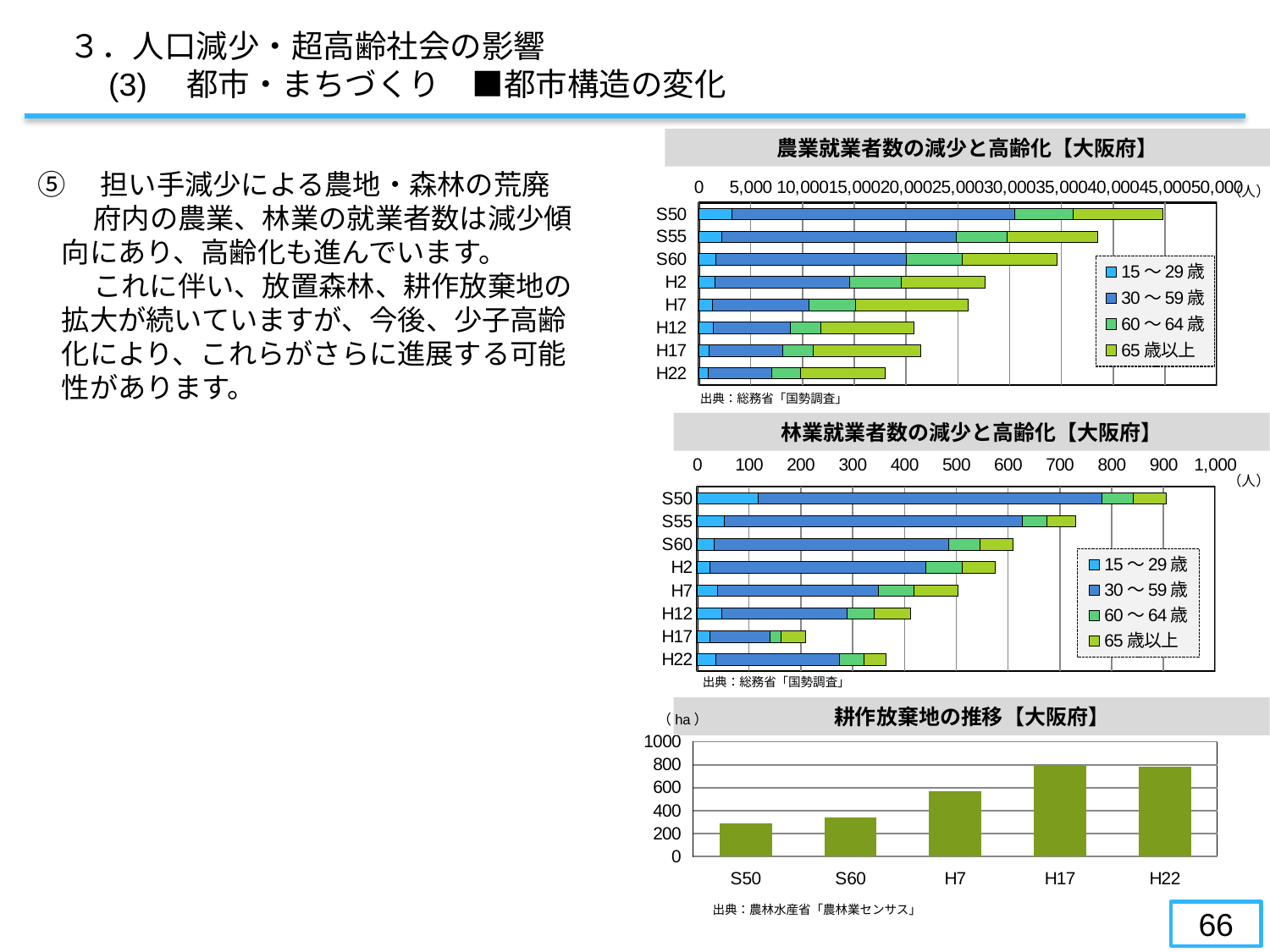

３．人口減少・超高齢社会の影響
　　(3)　都市・まちづくり　■都市構造の変化

### Chart

| Category | 15～29歳 | 30～59歳 | 60～64歳 | 65歳以上 |
|---|---|---|---|---|
| S50 | 3183.0 | 27327.0 | 5597.0 | 8711.0 |
| S55 | 2234.0 | 22593.0 | 4964.0 | 8712.0 |
| S60 | 1644.0 | 18412.0 | 5343.0 | 9206.0 |
| H2 | 1538.0 | 12999.0 | 4975.0 | 8108.0 |
| H7 | 1319.0 | 9297.0 | 4495.0 | 10871.0 |
| H12 | 1355.0 | 7471.0 | 2966.0 | 8967.0 |
| H17 | 965.0 | 7159.0 | 2884.0 | 10375.0 |
| H22 | 865.0 | 6177.0 | 2741.0 | 8177.0 |
農業就業者数の減少と高齢化【大阪府】
⑤　担い手減少による農地・森林の荒廃
　　府内の農業、林業の就業者数は減少傾向にあり、高齢化も進んでいます。
　　これに伴い、放置森林、耕作放棄地の拡大が続いていますが、今後、少子高齢化により、これらがさらに進展する可能性があります。
（人）
出典：総務省「国勢調査」

### Chart

| Category | 15～29歳 | 30～59歳 | 60～64歳 | 65歳以上 |
|---|---|---|---|---|
| S50 | 117.0 | 664.0 | 61.0 | 63.0 |
| S55 | 53.0 | 574.0 | 48.0 | 56.0 |
| S60 | 32.0 | 454.0 | 60.0 | 64.0 |
| H2 | 25.0 | 417.0 | 69.0 | 64.0 |
| H7 | 39.0 | 311.0 | 69.0 | 85.0 |
| H12 | 47.0 | 243.0 | 52.0 | 69.0 |
| H17 | 24.0 | 117.0 | 20.0 | 48.0 |
| H22 | 36.0 | 238.0 | 48.0 | 43.0 |
林業就業者数の減少と高齢化【大阪府】
（人）
出典：総務省「国勢調査」
耕作放棄地の推移【大阪府】

### Chart

| Category |  |
|---|---|
| S50 | 291.0 |
| S60 | 343.0 |
| H7 | 571.0 |
| H17 | 798.27 |
| H22 | 783.0 |
（ha）
出典：農林水産省「農林業センサス」
66